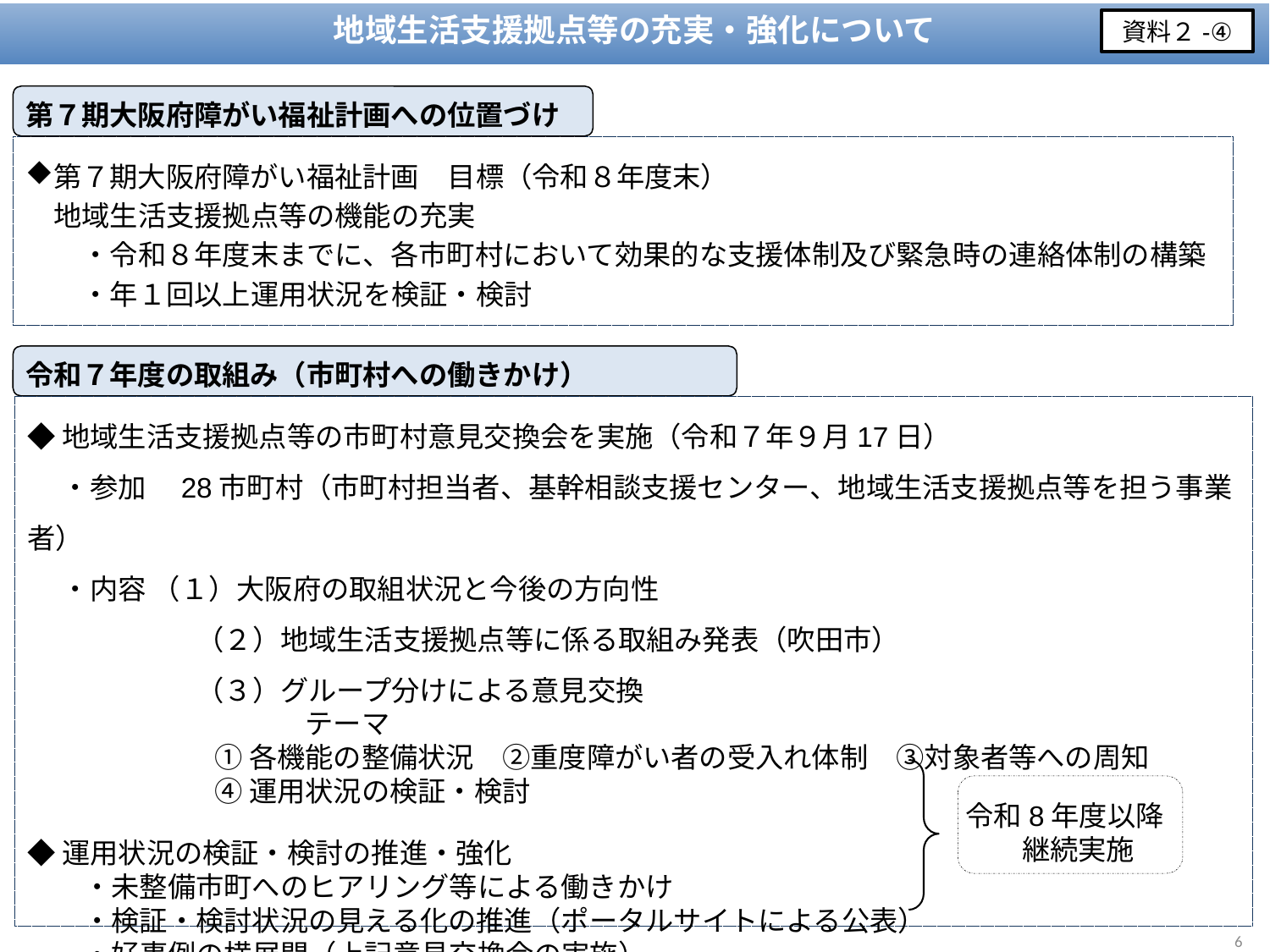

地域生活支援拠点等について
地域生活支援拠点等の充実・強化について
資料２-④
第７期大阪府障がい福祉計画への位置づけ
第７期大阪府障がい福祉計画　目標（令和８年度末）
　地域生活支援拠点等の機能の充実
　　・令和８年度末までに、各市町村において効果的な支援体制及び緊急時の連絡体制の構築
　　・年１回以上運用状況を検証・検討
令和７年度の取組み（市町村への働きかけ）
◆地域生活支援拠点等の市町村意見交換会を実施（令和７年９月17日）
　 ・参加　28市町村（市町村担当者、基幹相談支援センター、地域生活支援拠点等を担う事業者）
　 ・内容 （１）大阪府の取組状況と今後の方向性
　　　　　　（２）地域生活支援拠点等に係る取組み発表（吹田市）
　　　　　　（３）グループ分けによる意見交換
　　　　　　　　　　テーマ
①各機能の整備状況　②重度障がい者の受入れ体制　③対象者等への周知
④運用状況の検証・検討
◆運用状況の検証・検討の推進・強化
　　・未整備市町へのヒアリング等による働きかけ
　　・検証・検討状況の見える化の推進（ポータルサイトによる公表）
　　・好事例の横展開（上記意見交換会の実施）

令和8年度以降
　　継続実施
6